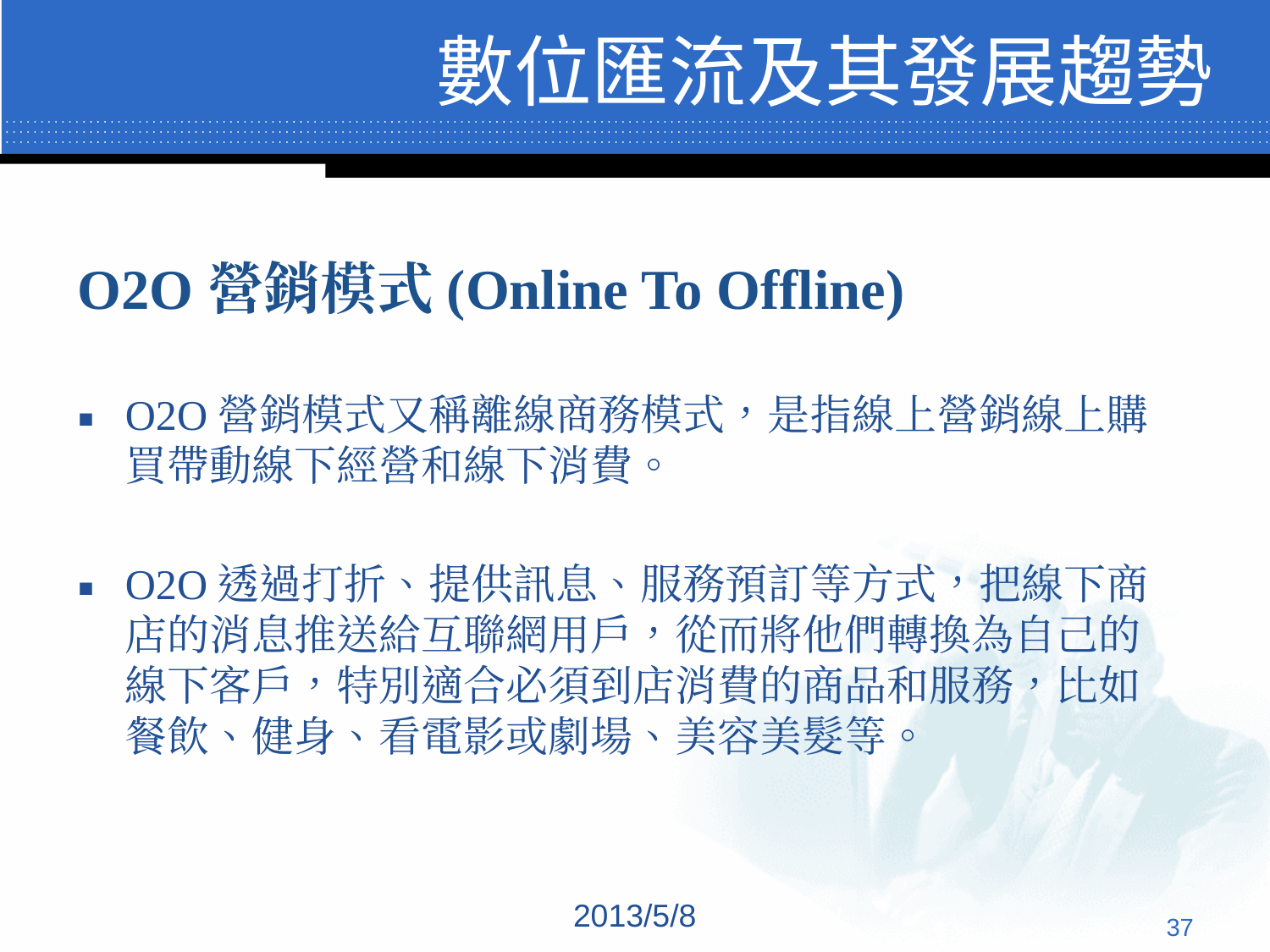

數位匯流及其發展趨勢
O2O營銷模式(Online To Offline)

O2O營銷模式又稱離線商務模式，是指線上營銷線上購買帶動線下經營和線下消費。

O2O透過打折、提供訊息、服務預訂等方式，把線下商店的消息推送給互聯網用戶，從而將他們轉換為自己的線下客戶，特別適合必須到店消費的商品和服務，比如餐飲、健身、看電影或劇場、美容美髮等。
2013/5/8
37